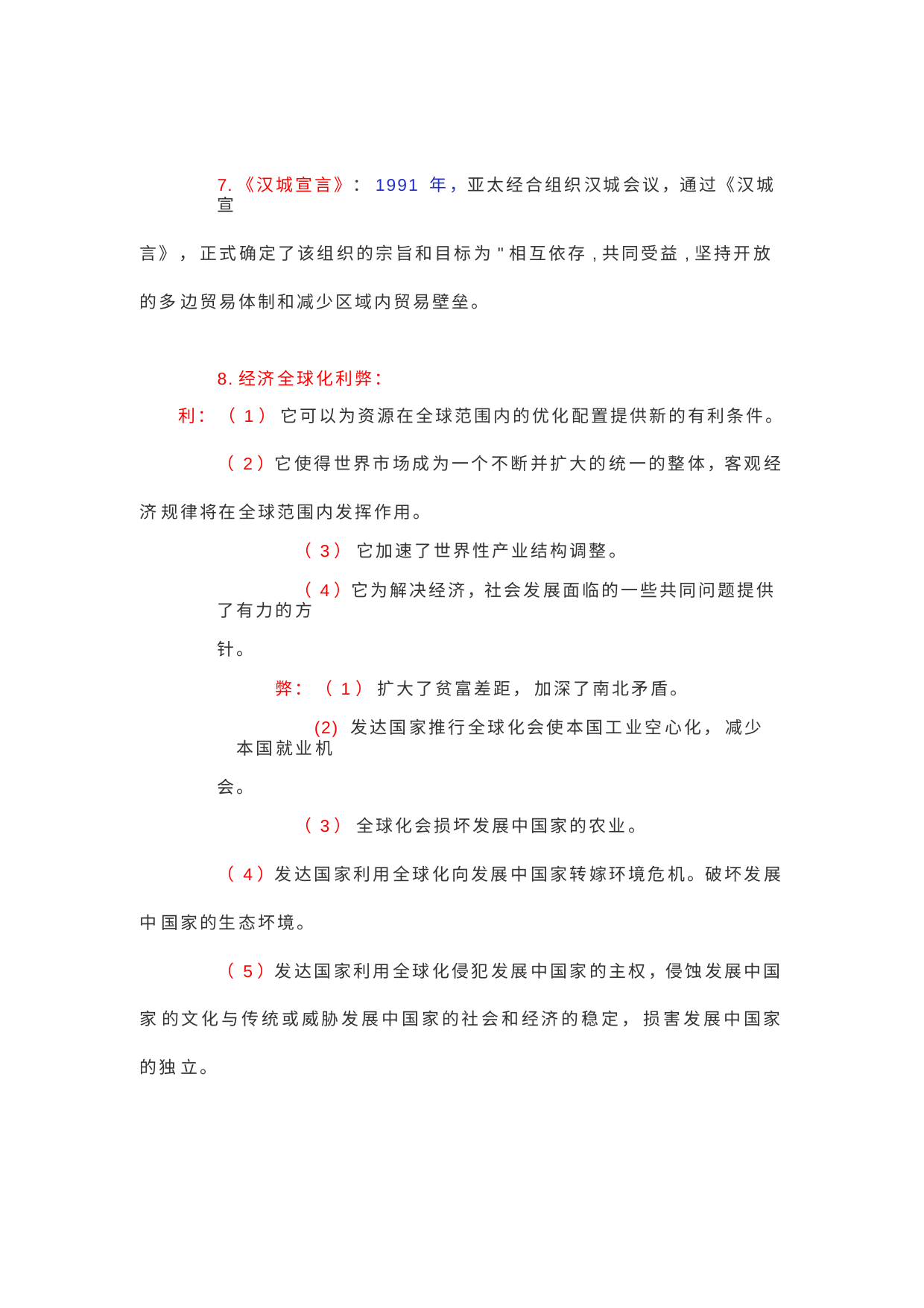

7.《汉城宣言》：1991 年，亚太经合组织汉城会议，通过《汉城宣
言》， 正式确定了该组织的宗旨和目标为"相互依存,共同受益,坚持开放的多 边贸易体制和减少区域内贸易壁垒。
8.经济全球化利弊：

利： （ 1） 它可以为资源在全球范围内的优化配置提供新的有利条件。
（ 2）它使得世界市场成为一个不断并扩大的统一的整体，客观经济 规律将在全球范围内发挥作用。

（ 3） 它加速了世界性产业结构调整。

（ 4）它为解决经济，社会发展面临的一些共同问题提供了有力的方

针。

弊： （ 1） 扩大了贫富差距， 加深了南北矛盾。

(2) 发达国家推行全球化会使本国工业空心化， 减少本国就业机

会。

（ 3） 全球化会损坏发展中国家的农业。
（ 4）发达国家利用全球化向发展中国家转嫁环境危机。破坏发展中 国家的生态坏境。
（ 5）发达国家利用全球化侵犯发展中国家的主权，侵蚀发展中国家 的文化与传统或威胁发展中国家的社会和经济的稳定， 损害发展中国家的独 立。